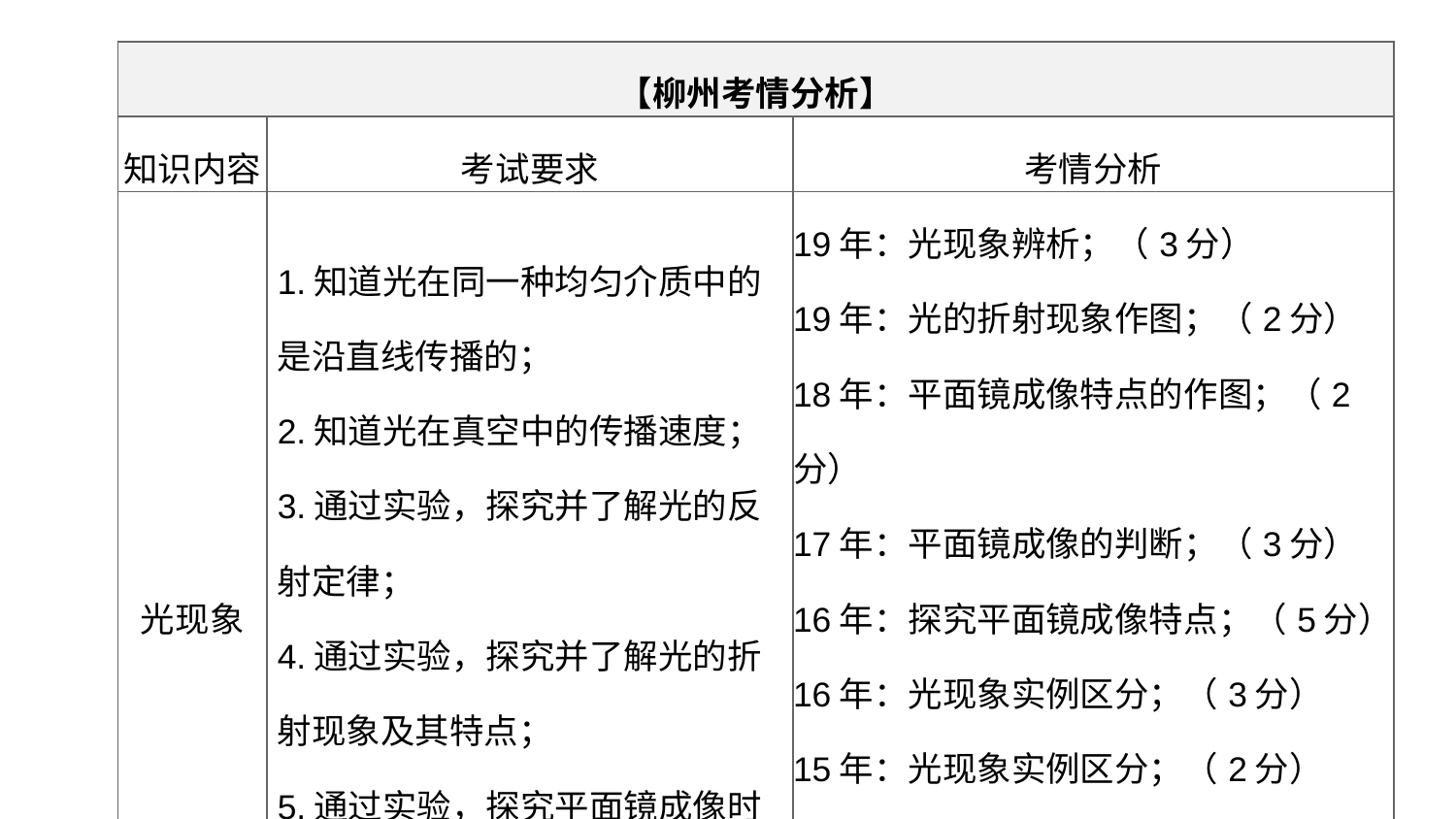

| 【柳州考情分析】 |  |  |
| --- | --- | --- |
| 知识内容 | 考试要求 | 考情分析 |
| 光现象 | 1.知道光在同一种均匀介质中的是沿直线传播的； 2.知道光在真空中的传播速度； 3.通过实验，探究并了解光的反射定律； 4.通过实验，探究并了解光的折射现象及其特点； 5.通过实验，探究平面镜成像时像与物的关系； 6.知道平面镜成像的特点及应用 | 19年：光现象辨析；（3分） 19年：光的折射现象作图；（2分） 18年：平面镜成像特点的作图；（2分） 17年：平面镜成像的判断；（3分） 16年：探究平面镜成像特点；（5分） 16年：光现象实例区分；（3分） 15年：光现象实例区分；（2分） 15年：光速计算；（1分） 14年：光现象分类；（3分） 14年：光的折射作图；（2分） |